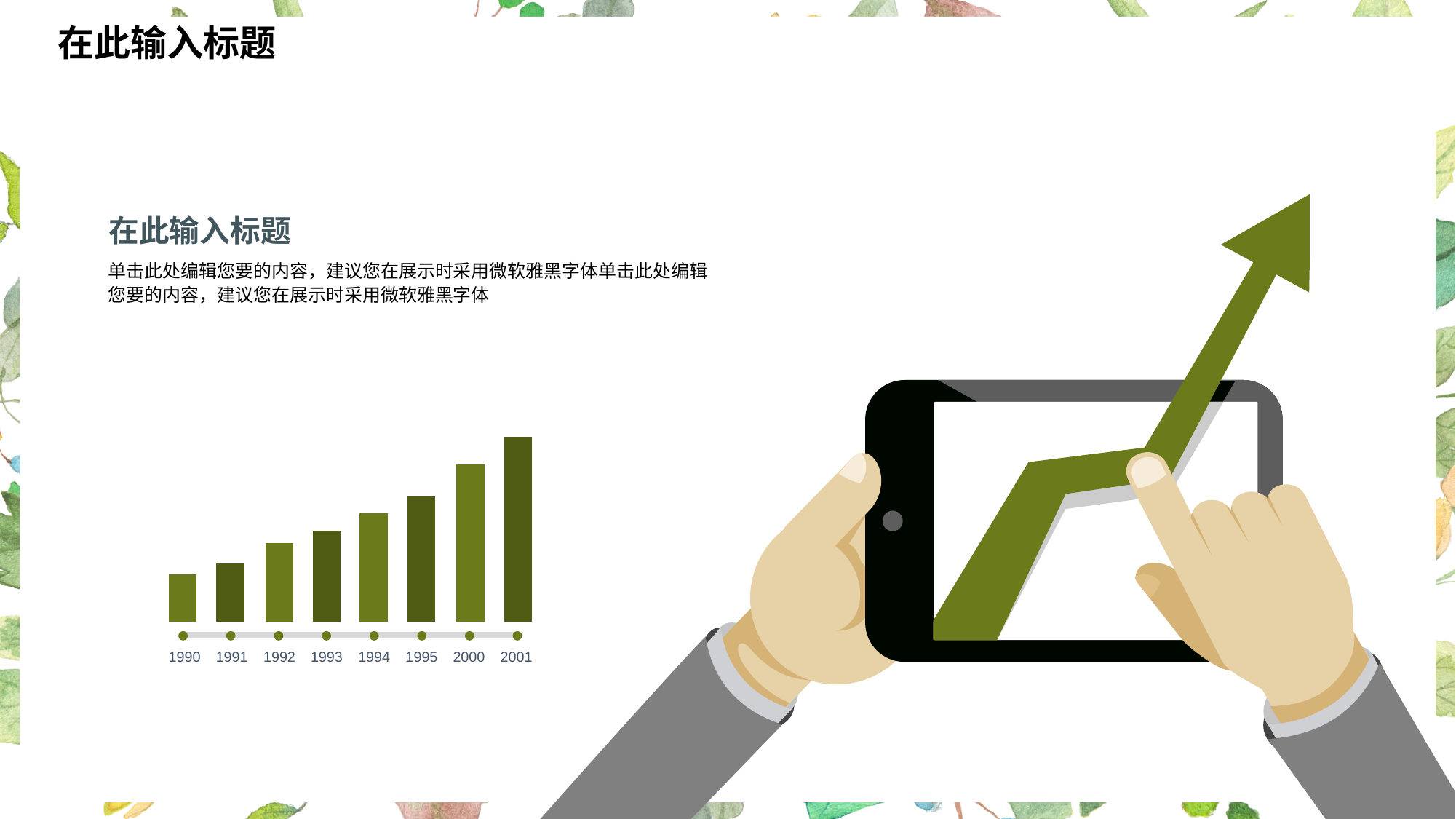

在此输入标题

在此输入标题
单击此处编辑您要的内容，建议您在展示时采用微软雅黑字体单击此处编辑您要的内容，建议您在展示时采用微软雅黑字体

z

1990
1991
1992
1993
1994
1995
2000
2001